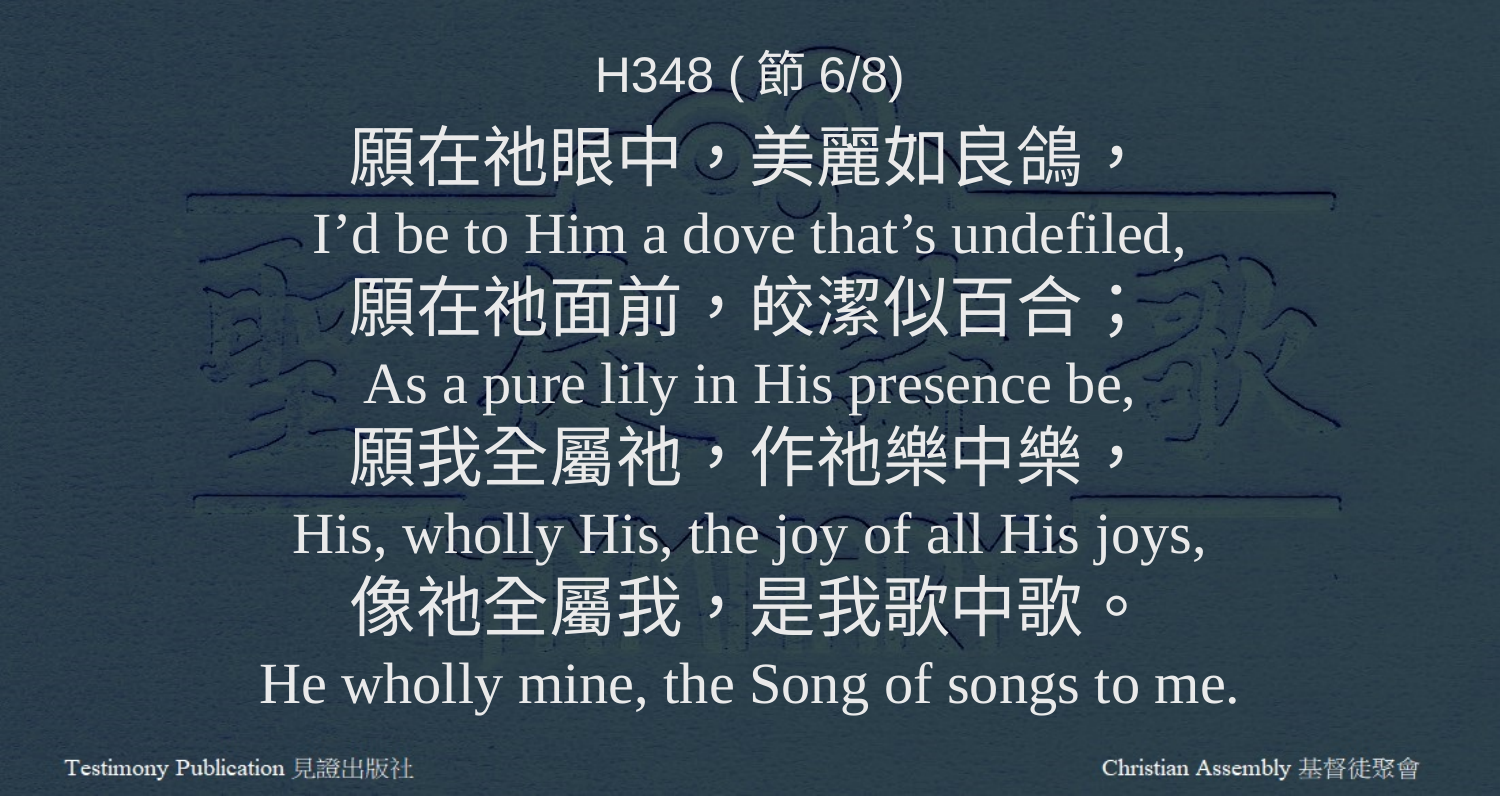

H348 (節6/8)
願在祂眼中，美麗如良鴿，
I’d be to Him a dove that’s undefiled,
願在祂面前，皎潔似百合；
As a pure lily in His presence be,
願我全屬祂，作祂樂中樂，
His, wholly His, the joy of all His joys,
像祂全屬我，是我歌中歌。
He wholly mine, the Song of songs to me.